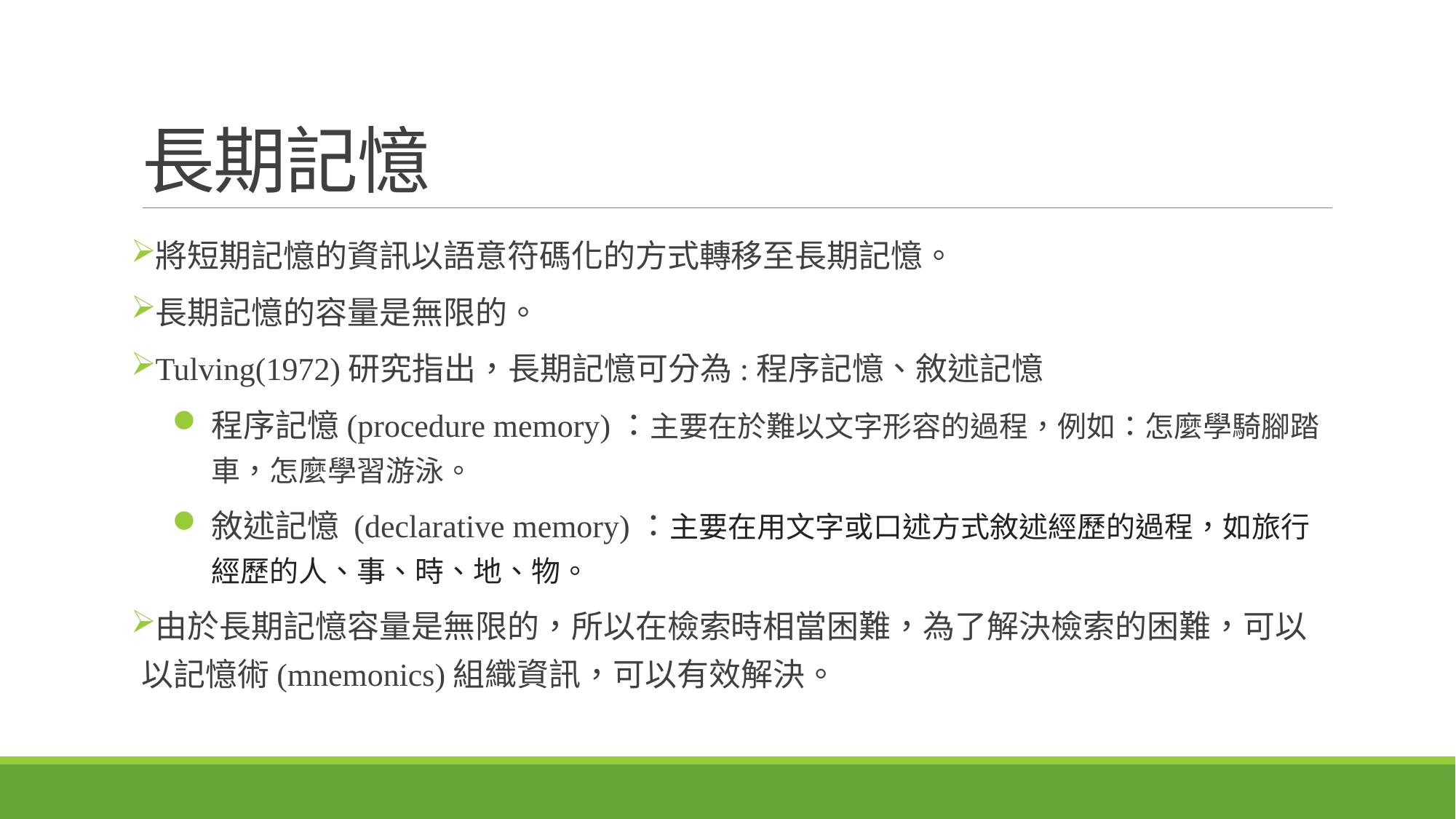

# 長期記憶
將短期記憶的資訊以語意符碼化的方式轉移至長期記憶。
長期記憶的容量是無限的。
Tulving(1972)研究指出，長期記憶可分為:程序記憶、敘述記憶
程序記憶(procedure memory)：主要在於難以文字形容的過程，例如：怎麼學騎腳踏車，怎麼學習游泳。
敘述記憶 (declarative memory)：主要在用文字或口述方式敘述經歷的過程，如旅行經歷的人、事、時、地、物。
由於長期記憶容量是無限的，所以在檢索時相當困難，為了解決檢索的困難，可以以記憶術(mnemonics)組織資訊，可以有效解決。